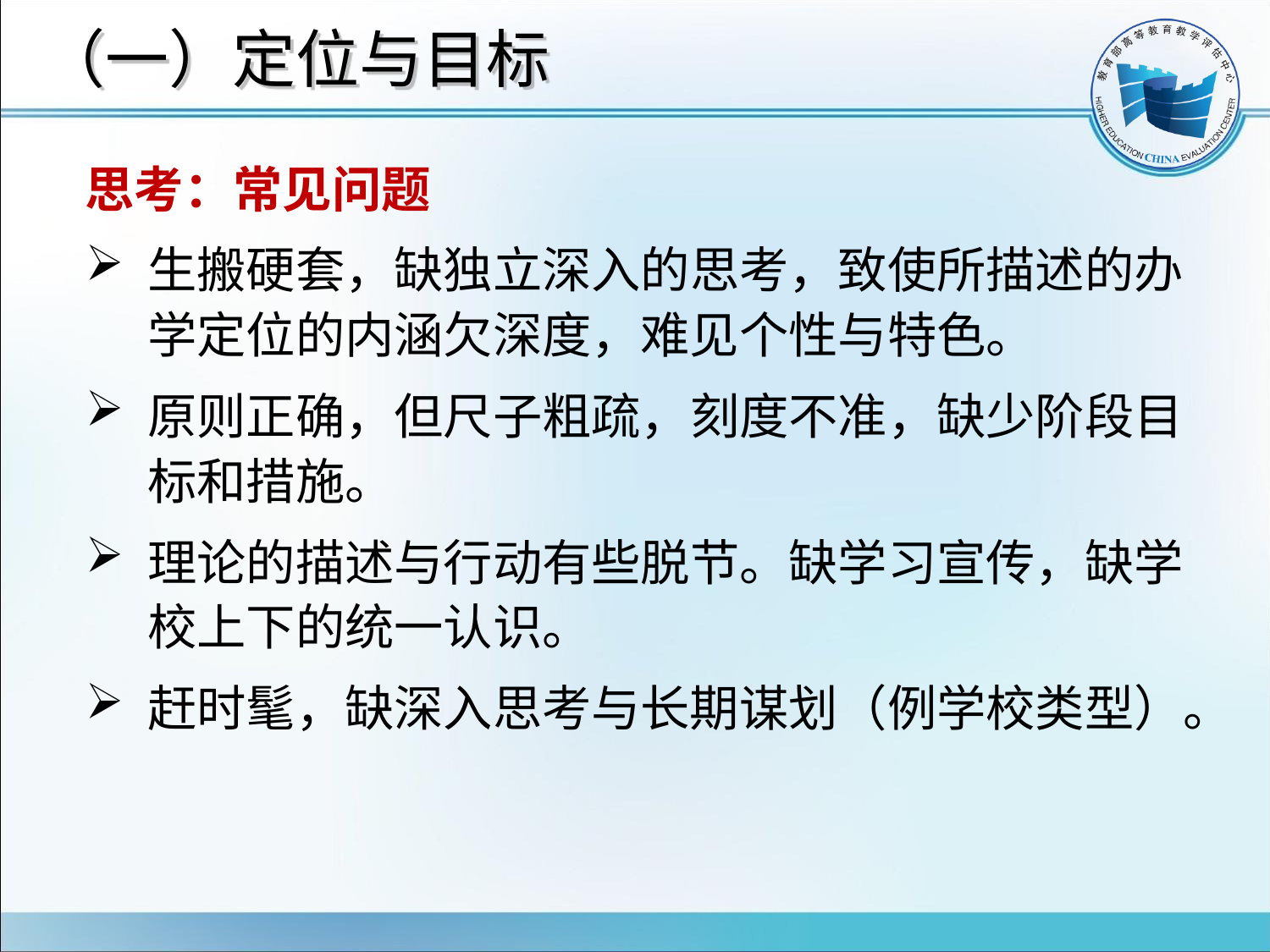

# （一）定位与目标
思考：常见问题
生搬硬套，缺独立深入的思考，致使所描述的办学定位的内涵欠深度，难见个性与特色。
原则正确，但尺子粗疏，刻度不准，缺少阶段目标和措施。
理论的描述与行动有些脱节。缺学习宣传，缺学校上下的统一认识。
赶时髦，缺深入思考与长期谋划（例学校类型）。

21